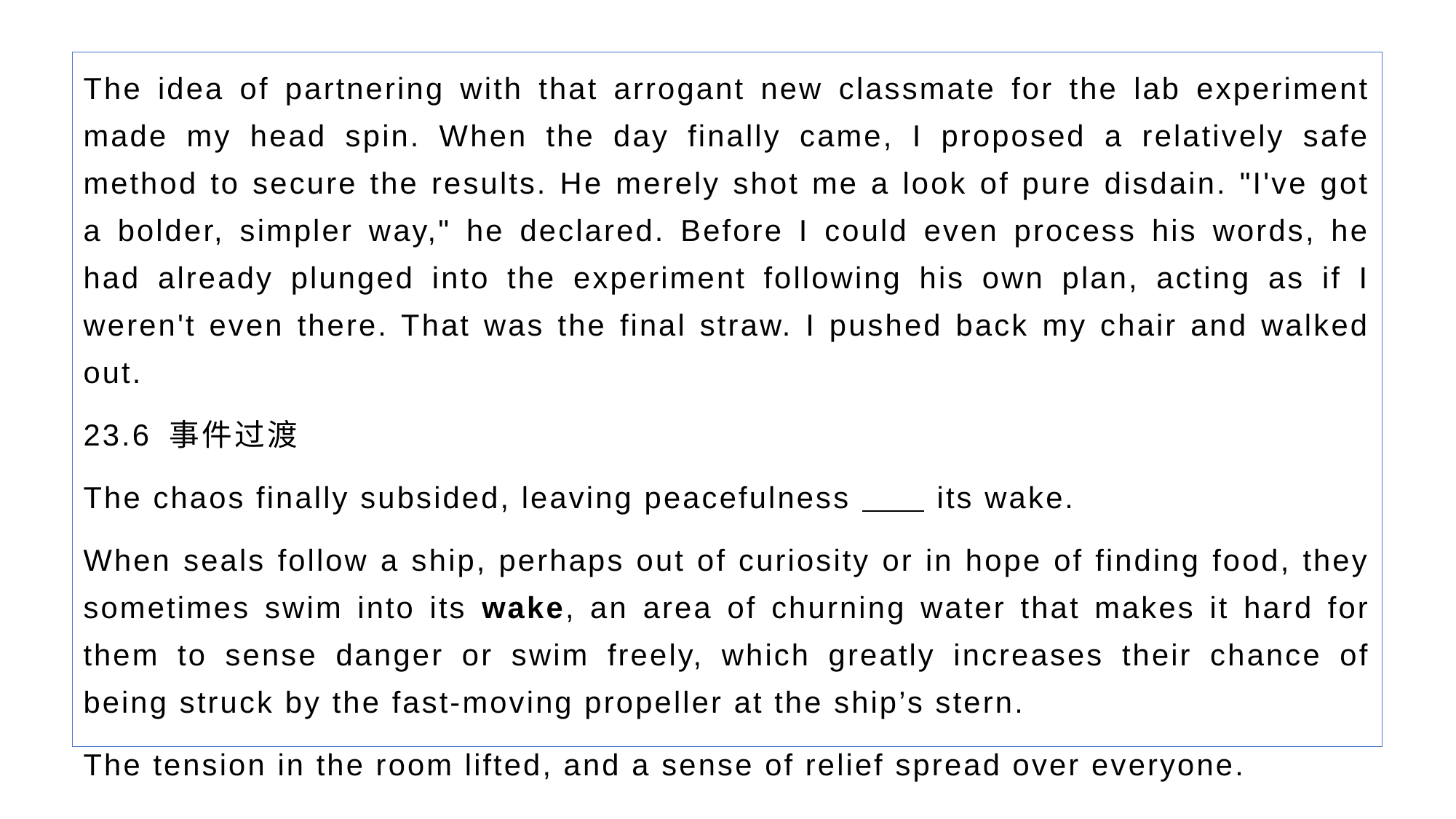

The idea of partnering with that arrogant new classmate for the lab experiment made my head spin. When the day finally came, I proposed a relatively safe method to secure the results. He merely shot me a look of pure disdain. "I've got a bolder, simpler way," he declared. Before I could even process his words, he had already plunged into the experiment following his own plan, acting as if I weren't even there. That was the final straw. I pushed back my chair and walked out.
23.6 事件过渡
The chaos finally subsided, leaving peacefulness        its wake.
When seals follow a ship, perhaps out of curiosity or in hope of finding food, they sometimes swim into its wake, an area of churning water that makes it hard for them to sense danger or swim freely, which greatly increases their chance of being struck by the fast-moving propeller at the ship’s stern.
The tension in the room lifted, and a sense of relief spread over everyone.